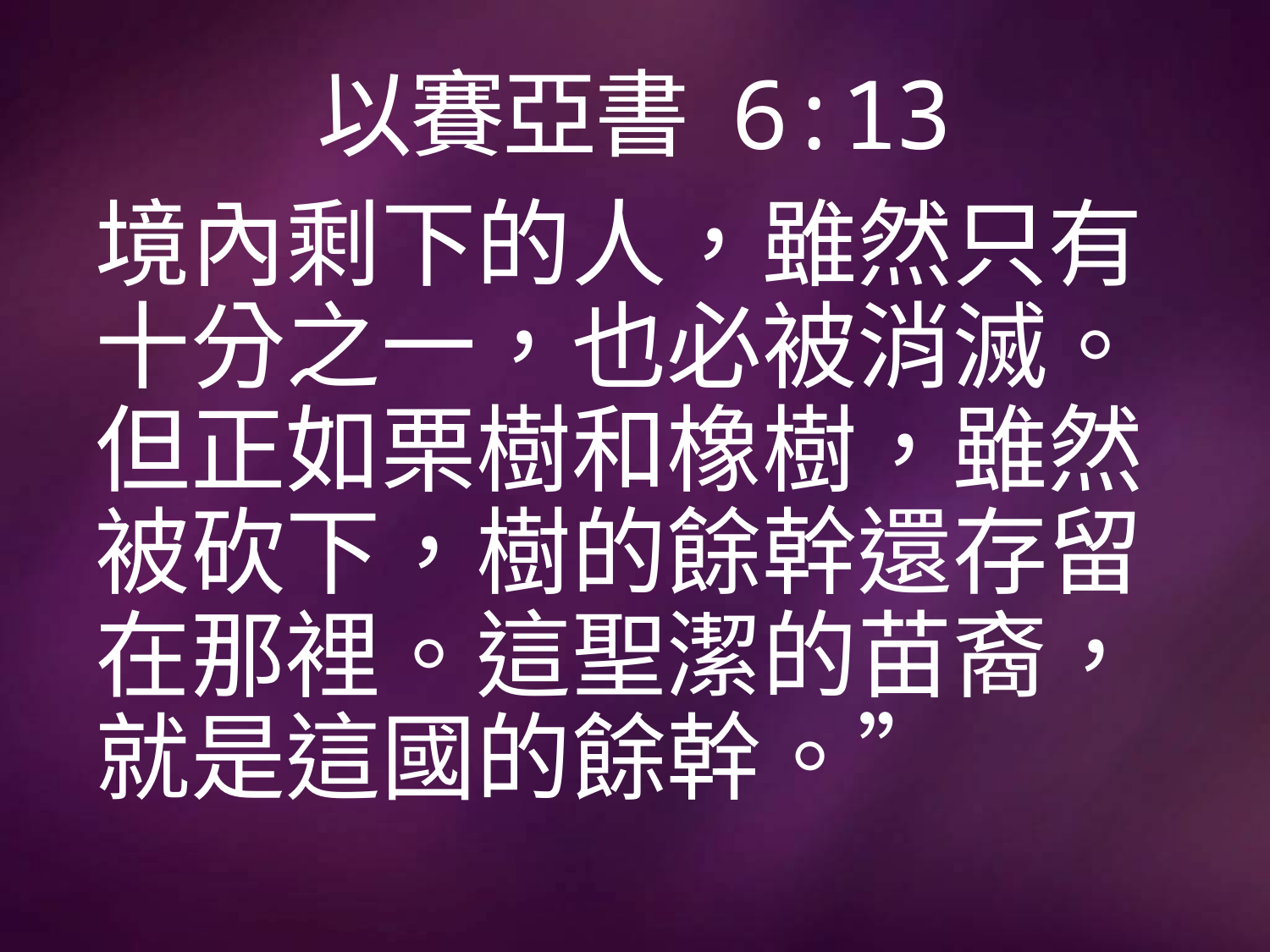

# 以賽亞書 6:13
境內剩下的人，雖然只有十分之一，也必被消滅。但正如栗樹和橡樹，雖然被砍下，樹的餘幹還存留在那裡。這聖潔的苗裔，就是這國的餘幹。”